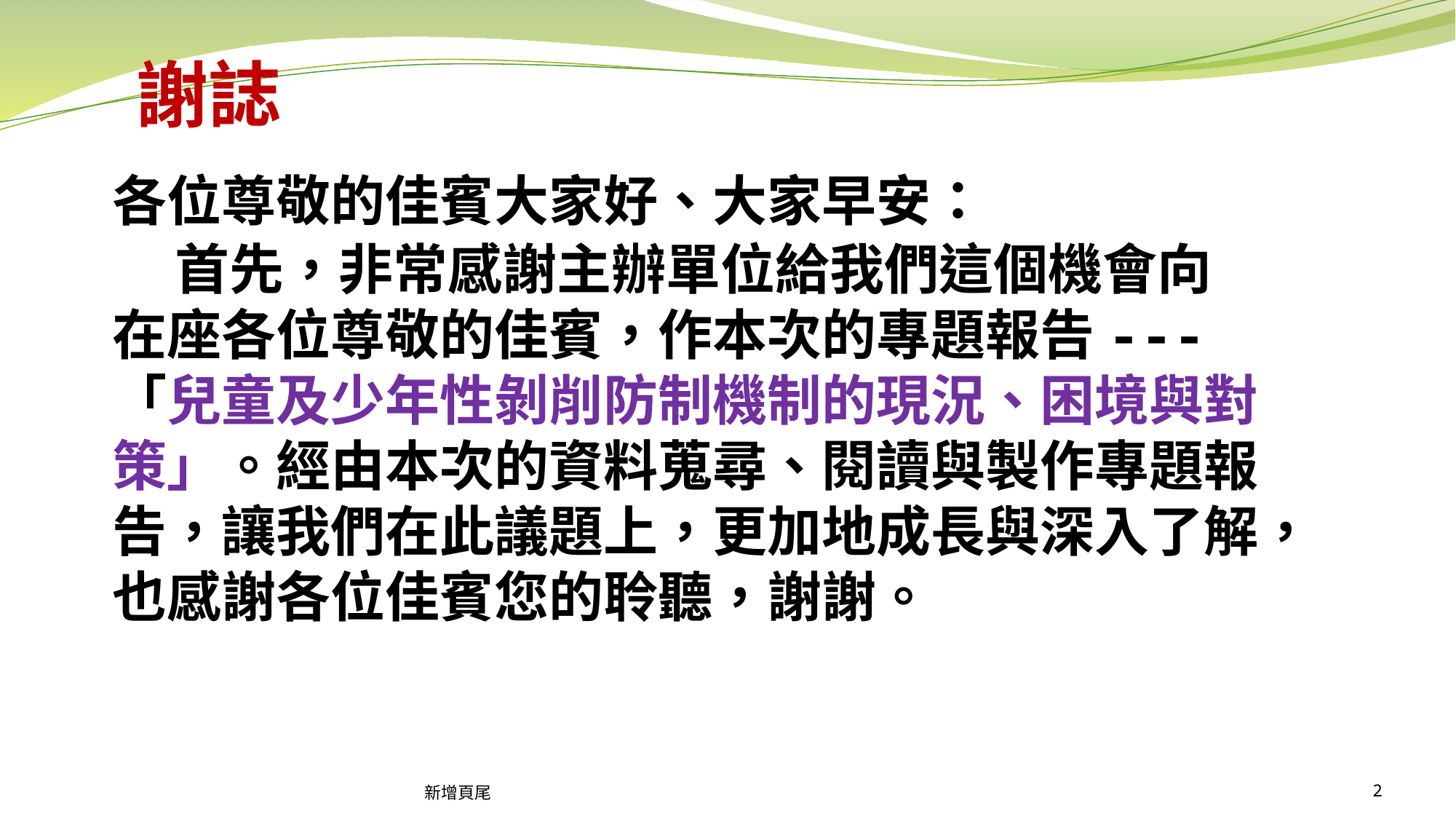

# 謝誌
各位尊敬的佳賓大家好、大家早安：
    首先，非常感謝主辦單位給我們這個機會向在座各位尊敬的佳賓，作本次的專題報告---「兒童及少年性剝削防制機制的現況、困境與對策」。經由本次的資料蒐尋、閱讀與製作專題報告，讓我們在此議題上，更加地成長與深入了解，也感謝各位佳賓您的聆聽，謝謝。
新增頁尾
2